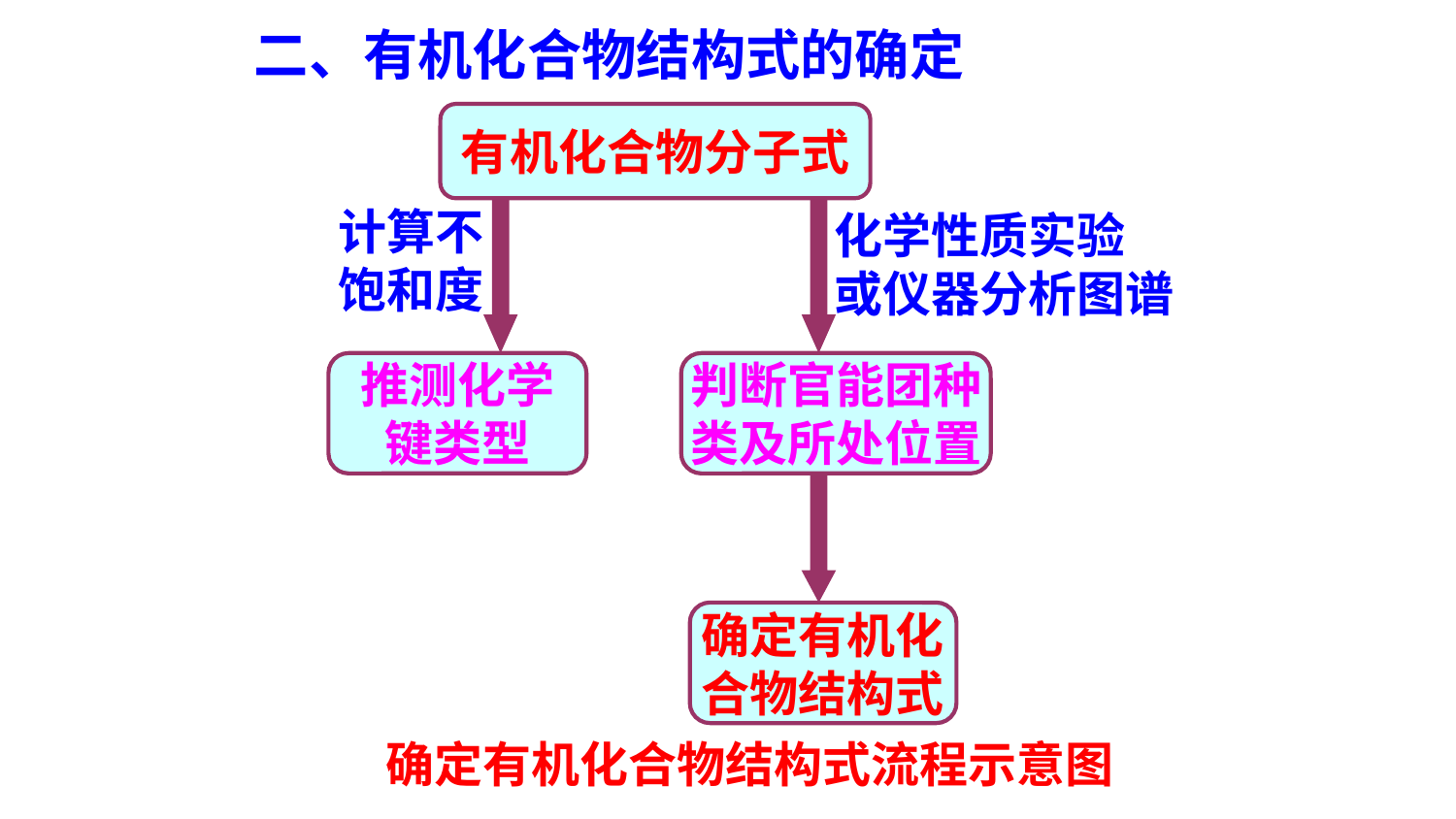

二、有机化合物结构式的确定
有机化合物分子式
计算不
饱和度

化学性质实验
或仪器分析图谱
推测化学
键类型
判断官能团种
类及所处位置

确定有机化
合物结构式
确定有机化合物结构式流程示意图